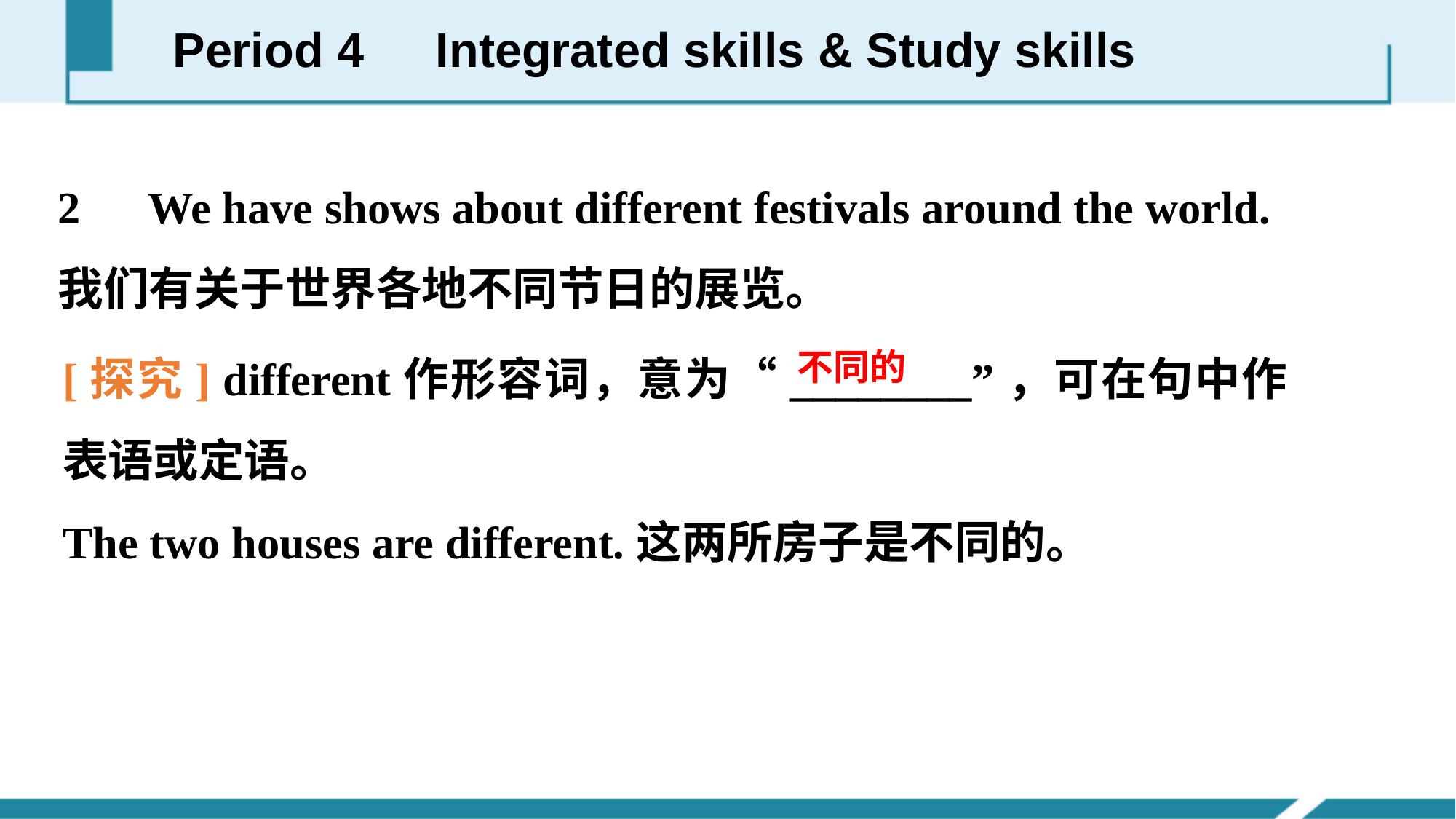

Period 4　Integrated skills & Study skills
2　We have shows about different festivals around the world.
我们有关于世界各地不同节日的展览。
[探究] different作形容词，意为“________”，可在句中作表语或定语。
The two houses are different.这两所房子是不同的。
不同的